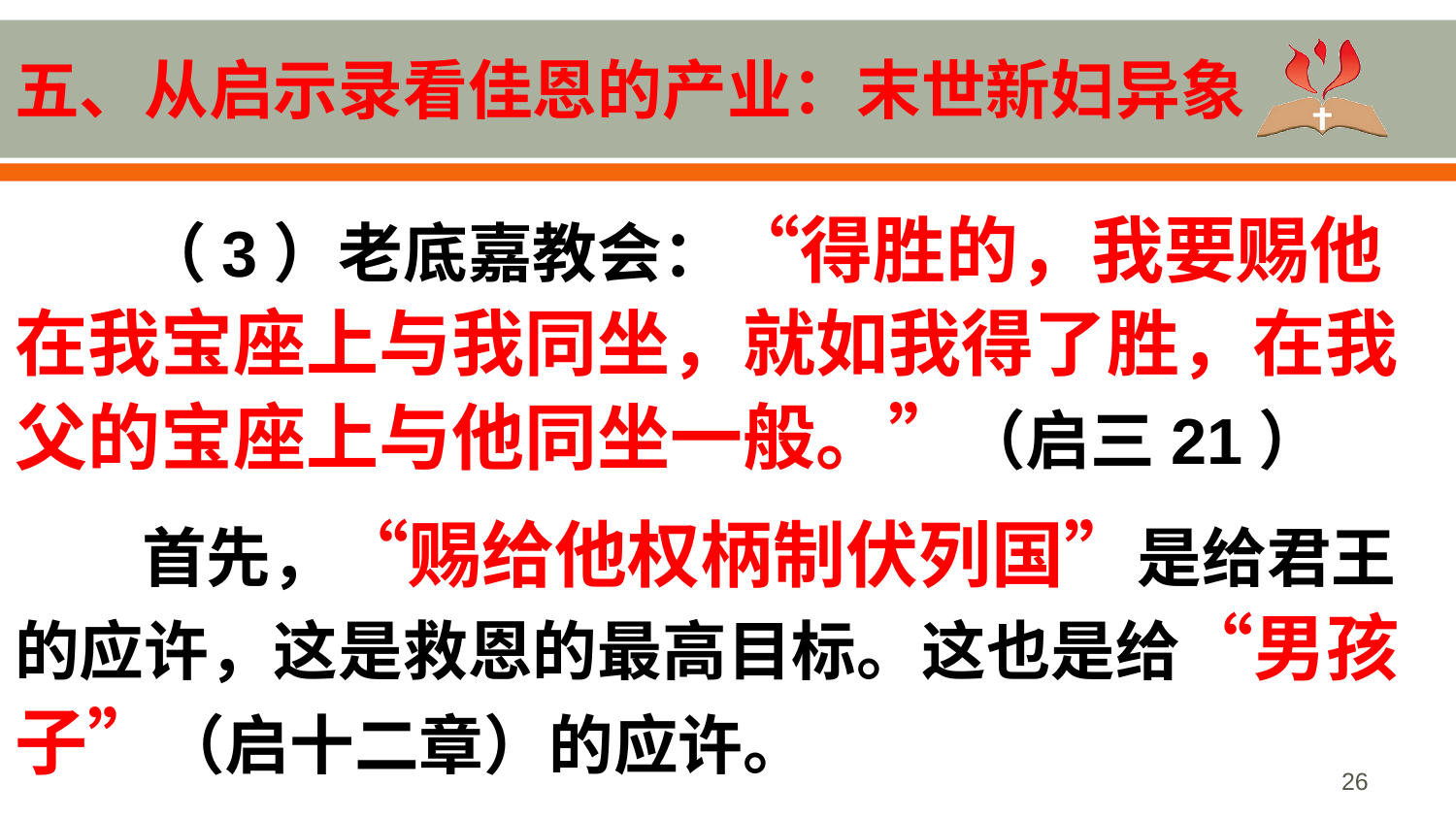

# 五、从启示录看佳恩的产业：末世新妇异象
（3）老底嘉教会：“得胜的，我要赐他在我宝座上与我同坐，就如我得了胜，在我父的宝座上与他同坐一般。”（启三21）
首先，“赐给他权柄制伏列国”是给君王的应许，这是救恩的最高目标。这也是给“男孩子”（启十二章）的应许。

26